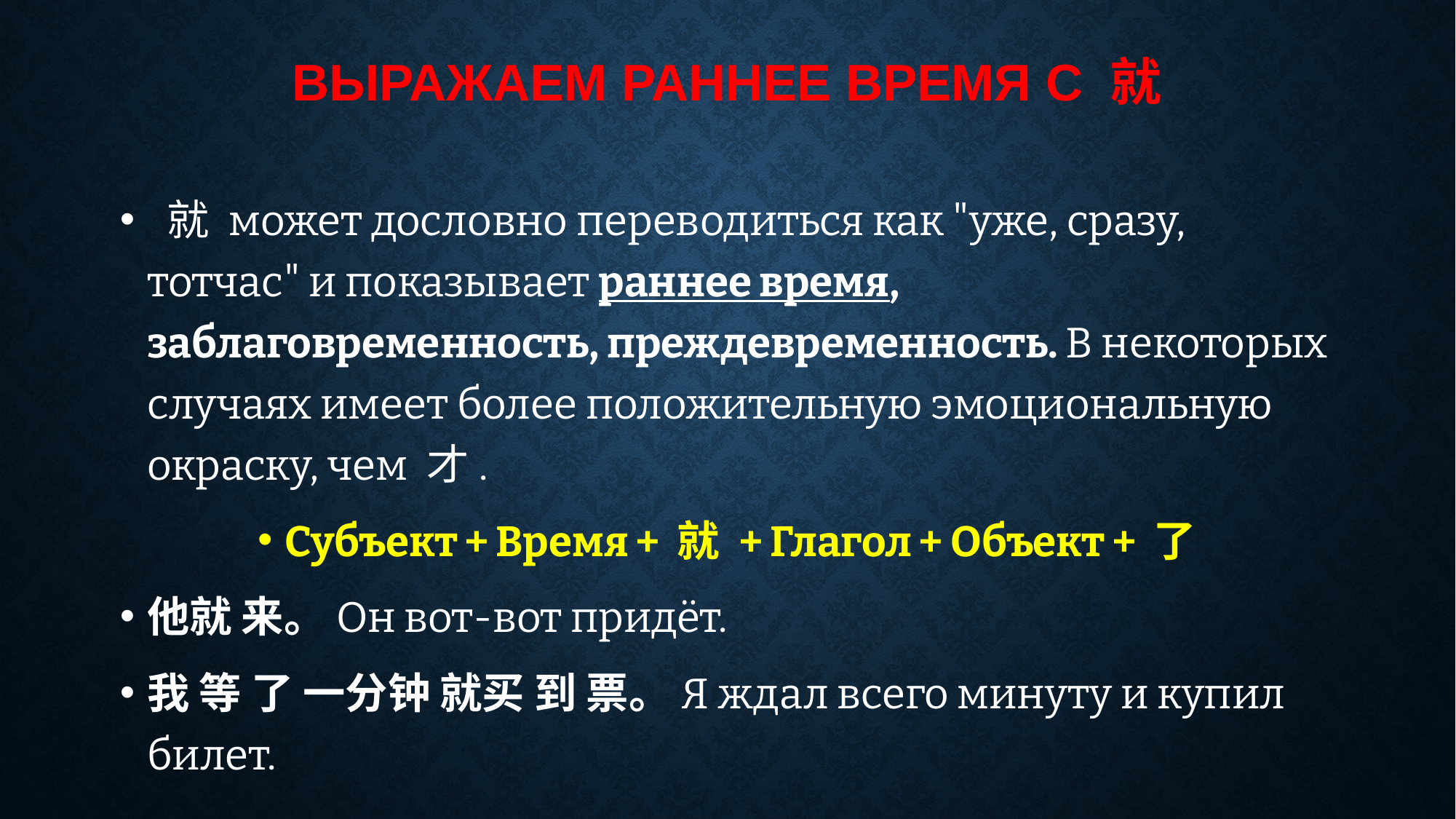

# Выражаем раннее время с 就
 就 может дословно переводиться как "уже, сразу, тотчас" и показывает раннее время, заблаговременность, преждевременность. В некоторых случаях имеет более положительную эмоциональную окраску, чем 才.
Субъект + Время + 就 + Глагол + Объект + 了
他就 来。Он вот-вот придёт.
我 等 了 一分钟 就买 到 票。Я ждал всего минуту и купил билет.